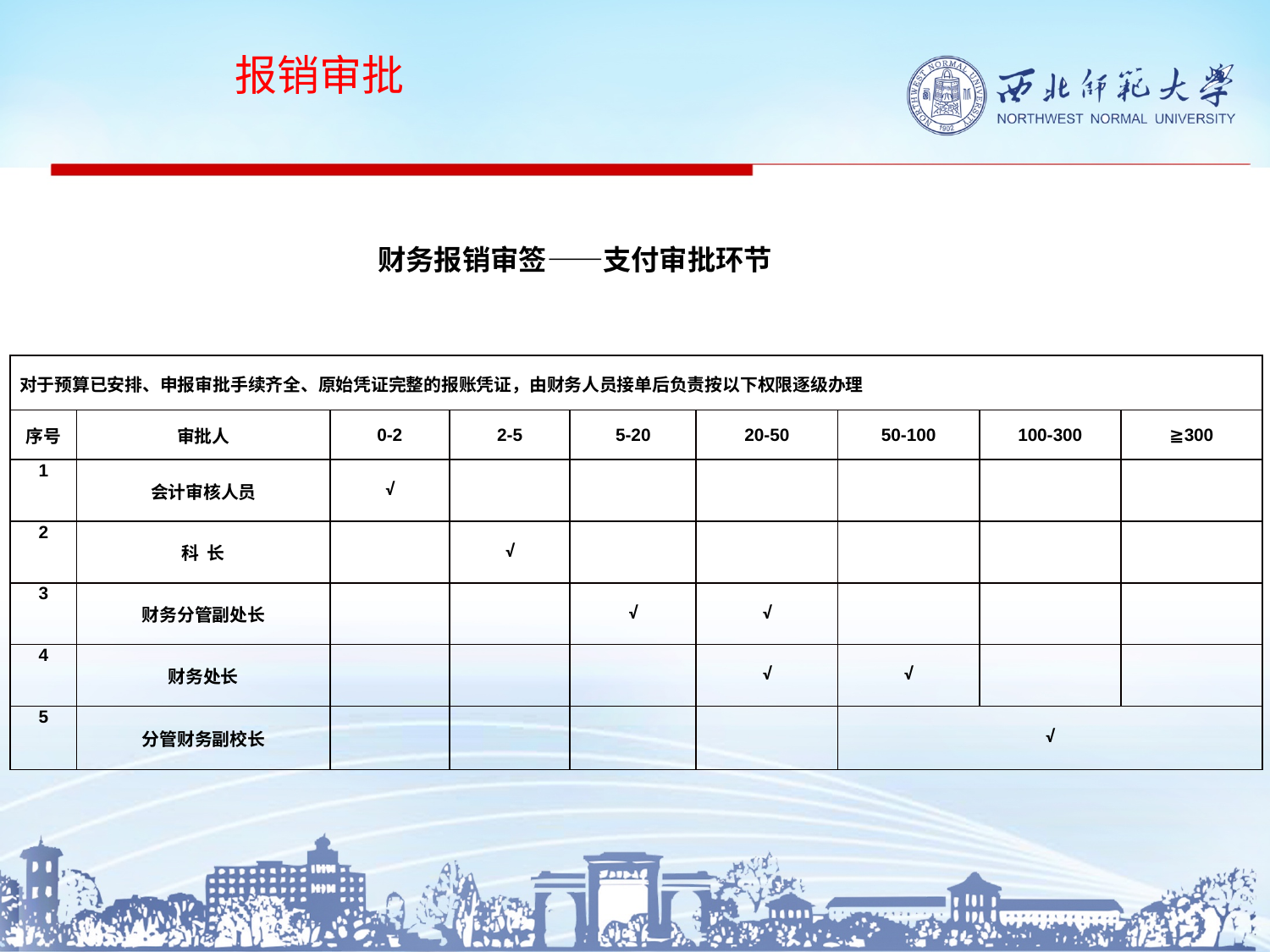

报销审批
财务报销审签——支付审批环节
#
| 对于预算已安排、申报审批手续齐全、原始凭证完整的报账凭证，由财务人员接单后负责按以下权限逐级办理 |  |  |  |  |  |  |  |  |
| --- | --- | --- | --- | --- | --- | --- | --- | --- |
| 序号 | 审批人 | 0-2 | 2-5 | 5-20 | 20-50 | 50-100 | 100-300 | ≧300 |
| 1 | 会计审核人员 | √ |  |  |  |  |  |  |
| 2 | 科 长 |  | √ |  |  |  |  |  |
| 3 | 财务分管副处长 |  |  | √ | √ |  |  |  |
| 4 | 财务处长 |  |  |  | √ | √ |  |  |
| 5 | 分管财务副校长 |  |  |  |  | √ |  |  |